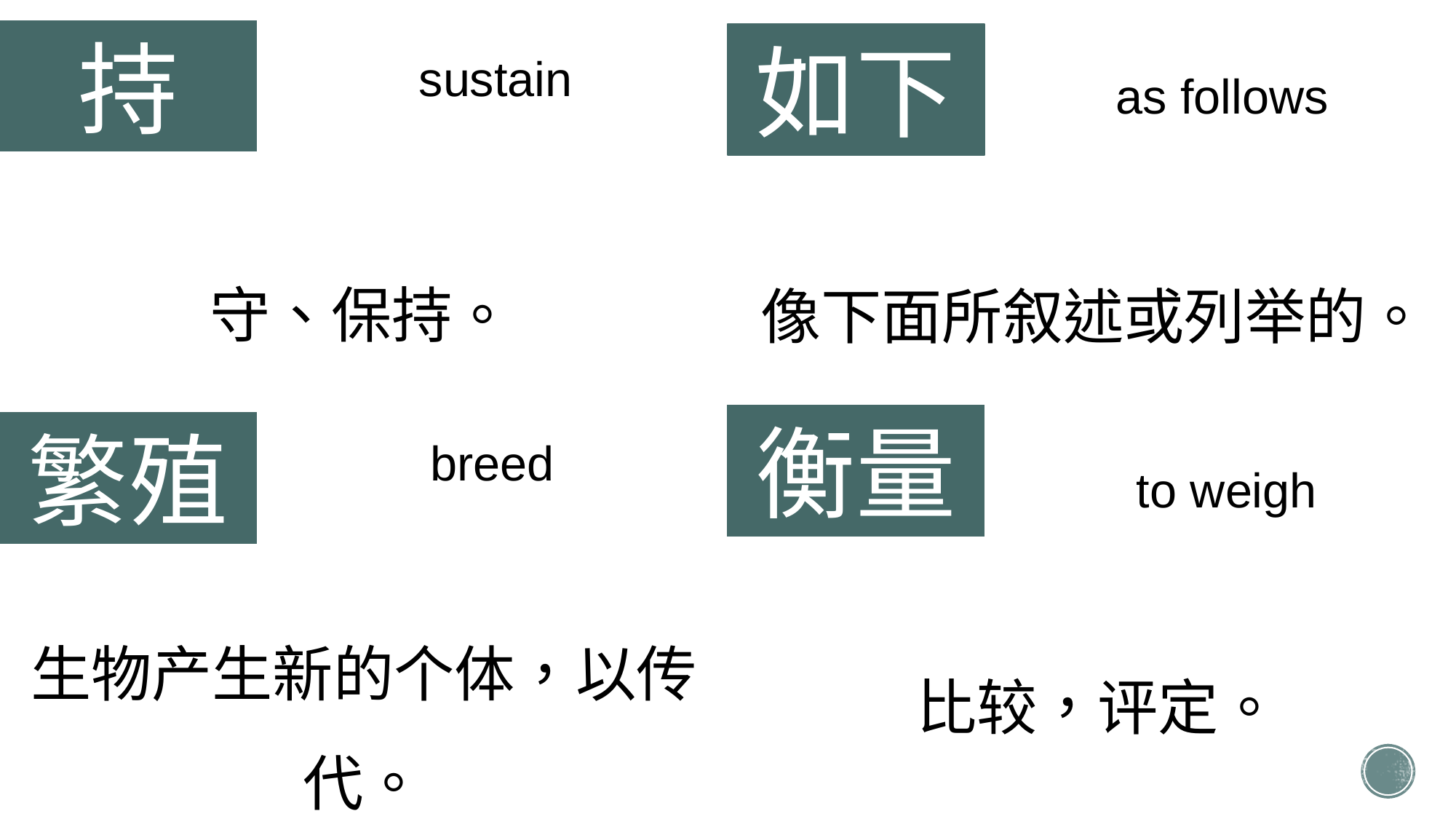

持
如下
sustain
as follows
守、保持。
像下面所叙述或列举的。
衡量
繁殖
breed
 to weigh
生物产生新的个体，以传代。
比较，评定。